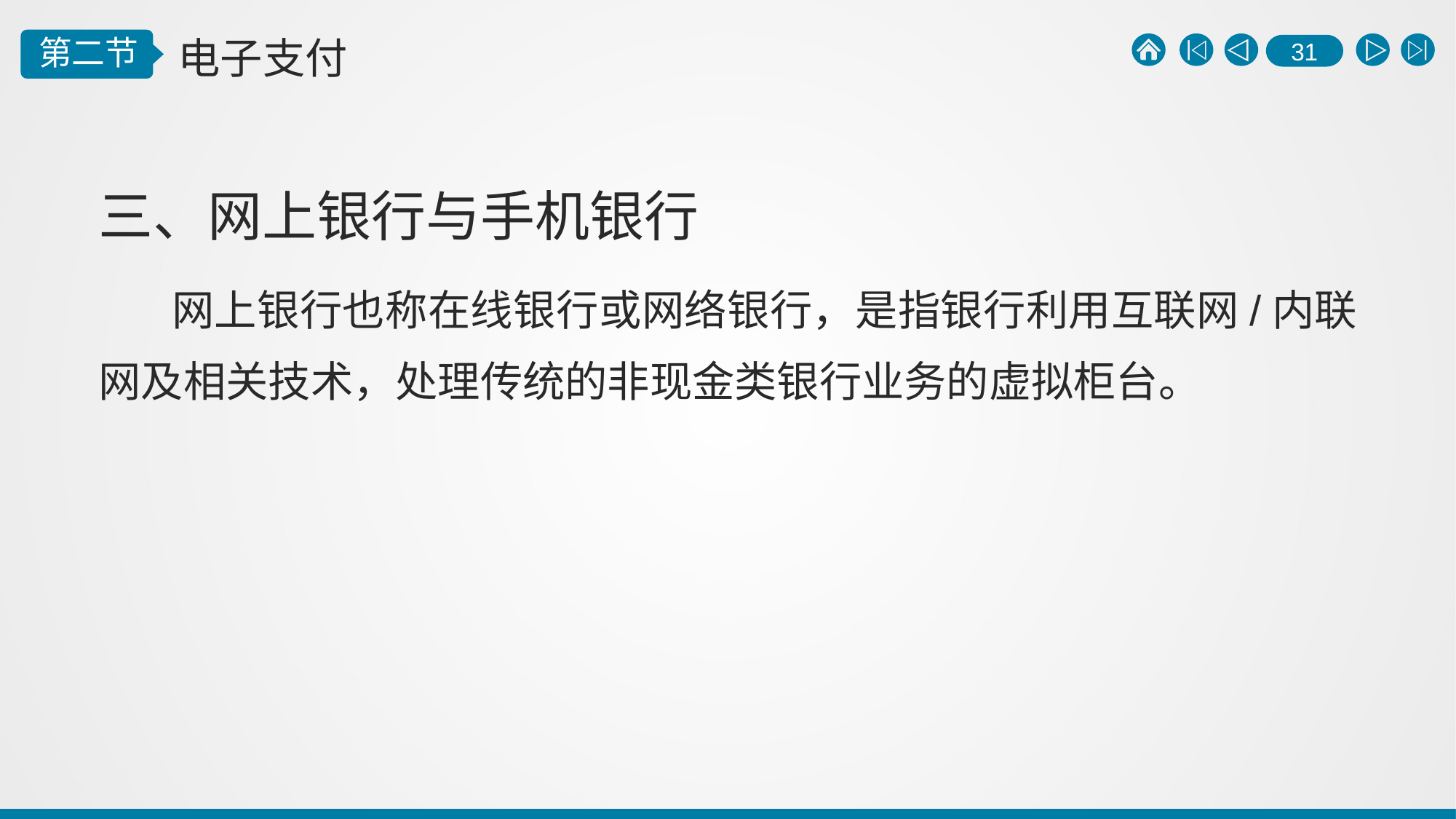

三、网上银行与手机银行
网上银行也称在线银行或网络银行，是指银行利用互联网/内联网及相关技术，处理传统的非现金类银行业务的虚拟柜台。